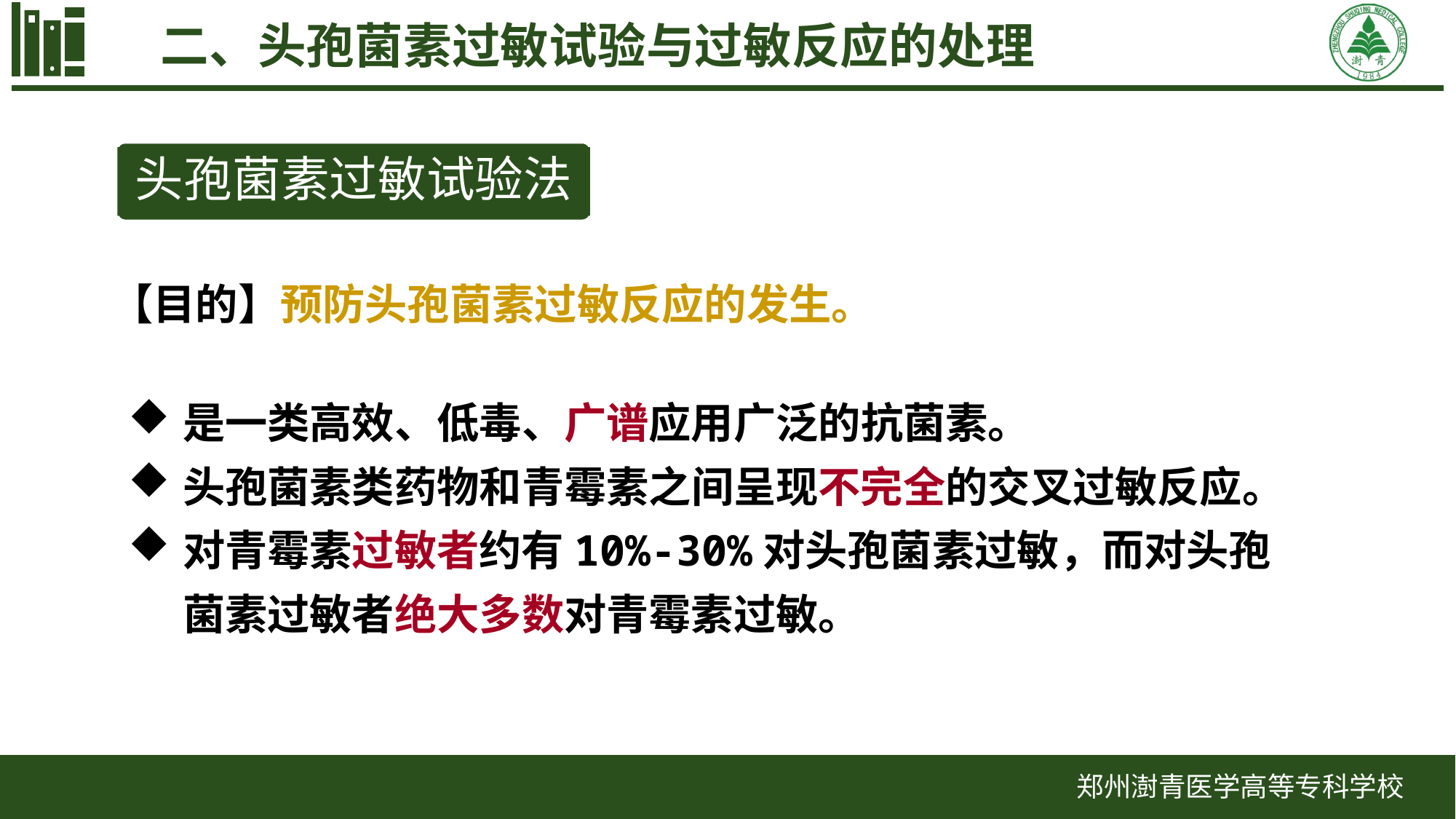

二、头孢菌素过敏试验与过敏反应的处理

头孢菌素过敏试验法
【目的】预防头孢菌素过敏反应的发生。
是一类高效、低毒、广谱应用广泛的抗菌素。
头孢菌素类药物和青霉素之间呈现不完全的交叉过敏反应。
对青霉素过敏者约有10%-30%对头孢菌素过敏，而对头孢菌素过敏者绝大多数对青霉素过敏。
郑州澍青医学高等专科学校